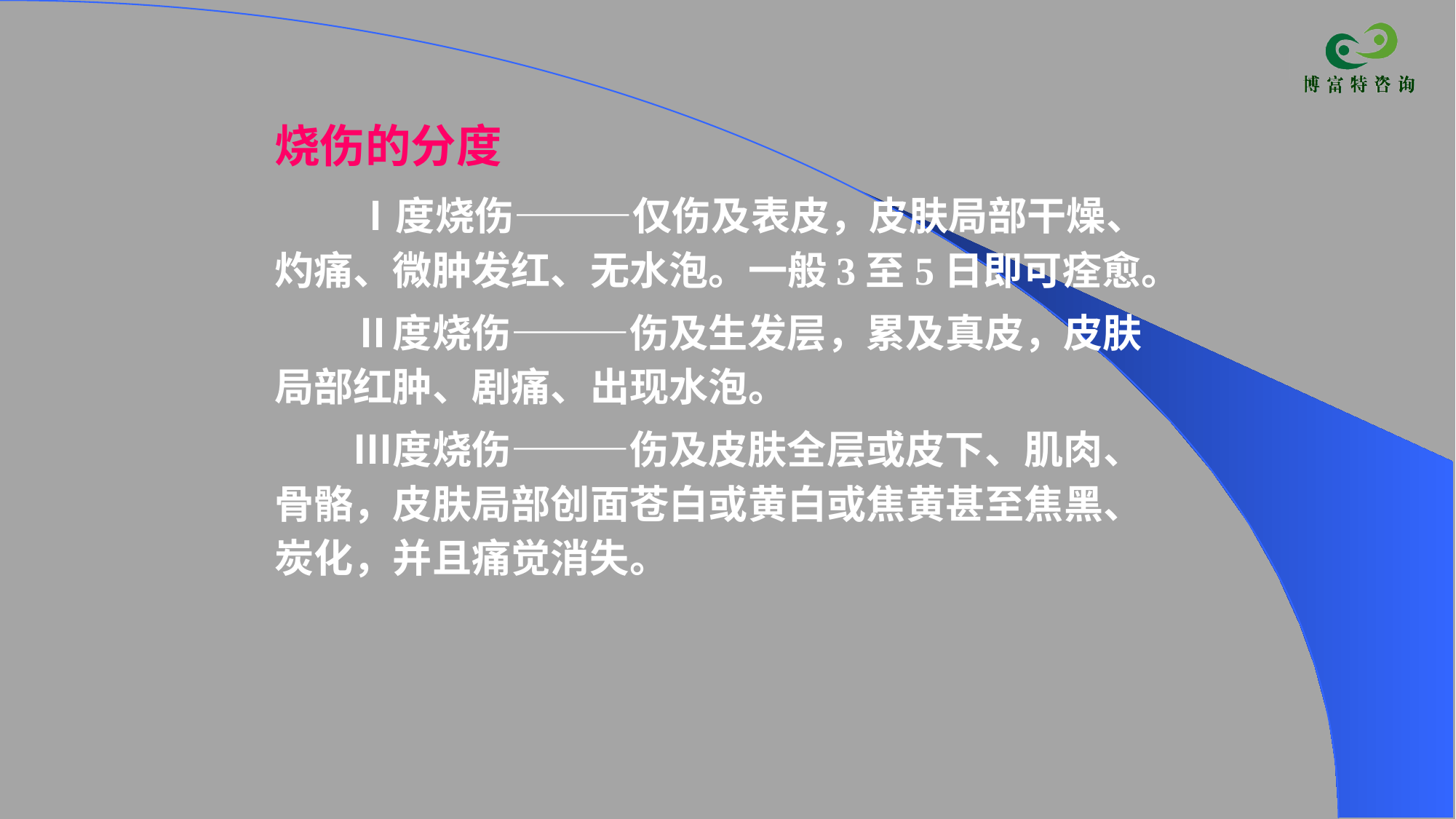

烧伤的分度
　　Ⅰ度烧伤———仅伤及表皮，皮肤局部干燥、灼痛、微肿发红、无水泡。一般3至5日即可痊愈。
　　Ⅱ度烧伤———伤及生发层，累及真皮，皮肤局部红肿、剧痛、出现水泡。
　　Ⅲ度烧伤———伤及皮肤全层或皮下、肌肉、骨骼，皮肤局部创面苍白或黄白或焦黄甚至焦黑、炭化，并且痛觉消失。